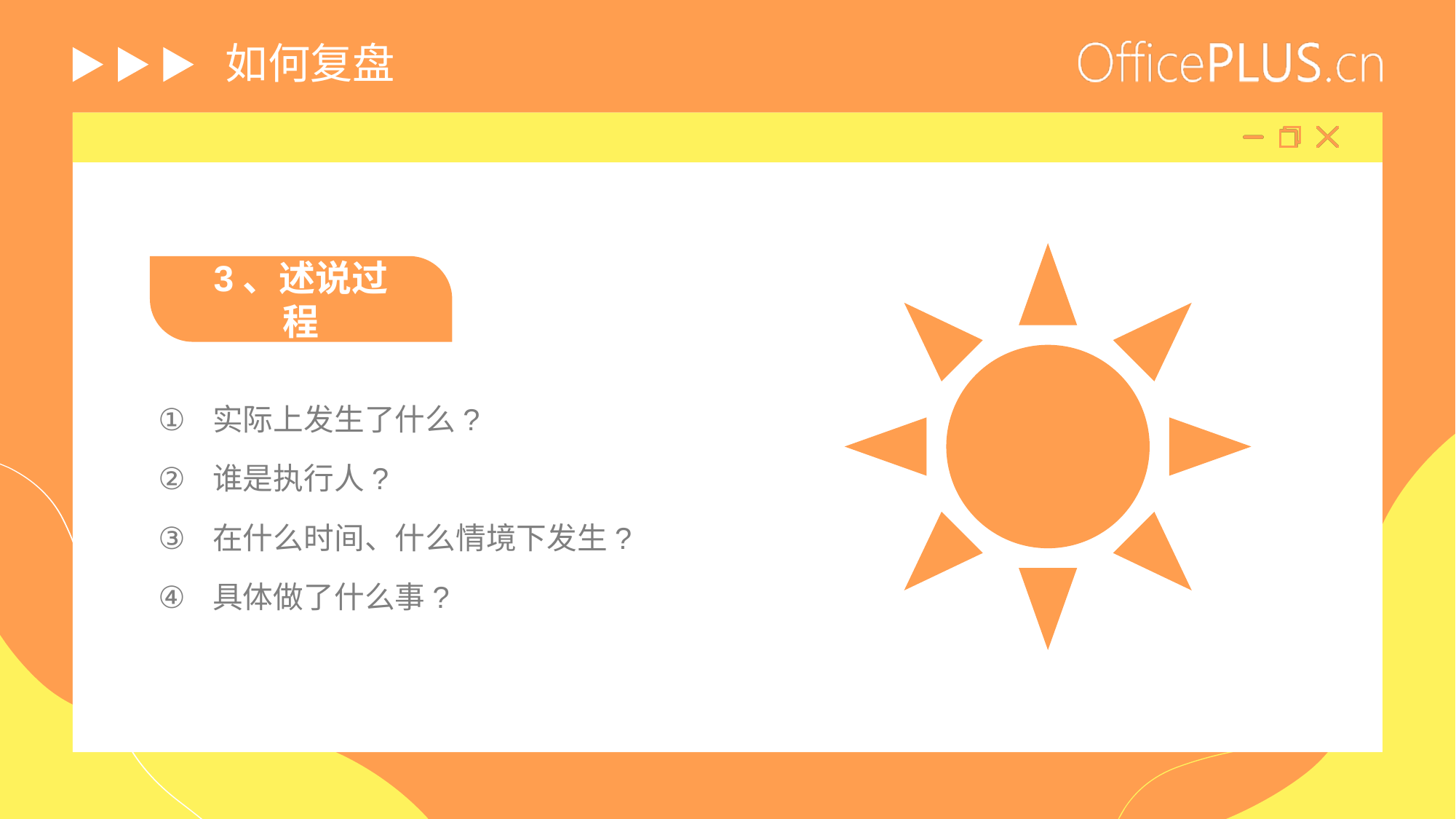

# 如何复盘

3、述说过程
实际上发生了什么?
谁是执行人?
在什么时间、什么情境下发生?
具体做了什么事?